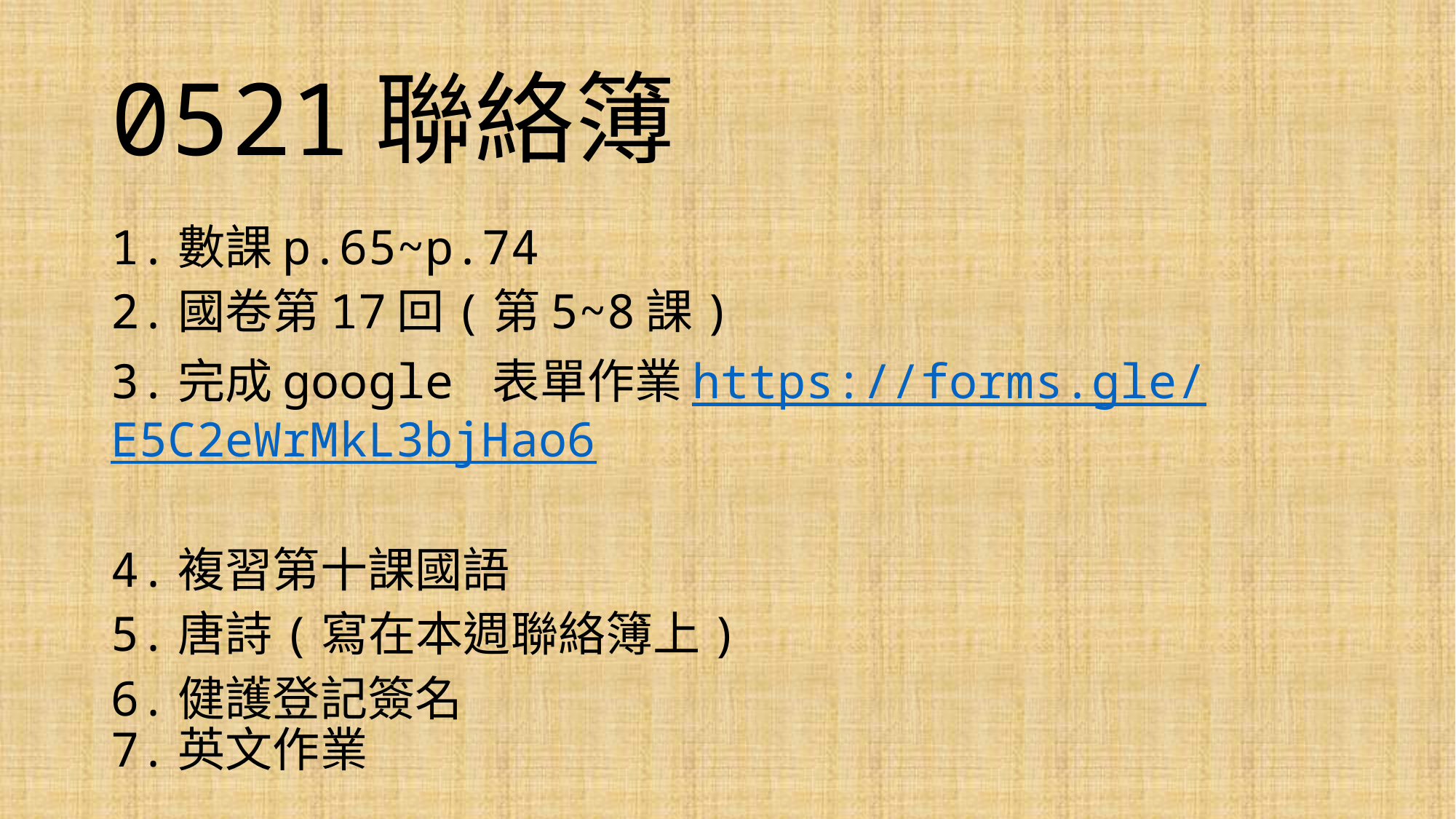

# 0521聯絡簿
1.數課p.65~p.74
2.國卷第17回(第5~8課)
3.完成google 表單作業https://forms.gle/E5C2eWrMkL3bjHao6

4.複習第十課國語
5.唐詩(寫在本週聯絡簿上)
6.健護登記簽名
7.英文作業